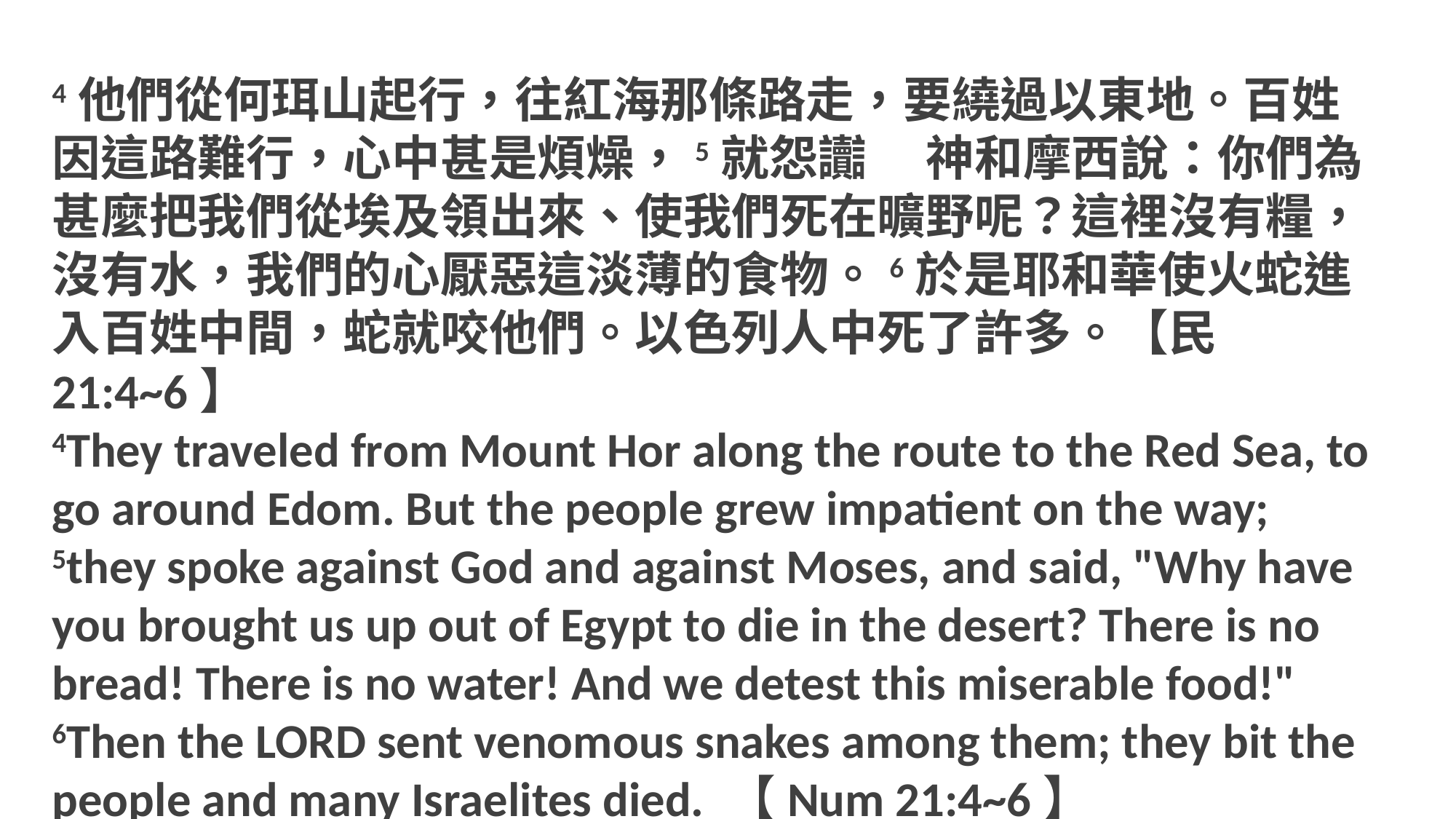

4他們從何珥山起行，往紅海那條路走，要繞過以東地。百姓因這路難行，心中甚是煩燥，5就怨讟　 神和摩西說：你們為甚麼把我們從埃及領出來、使我們死在曠野呢？這裡沒有糧，沒有水，我們的心厭惡這淡薄的食物。6於是耶和華使火蛇進入百姓中間，蛇就咬他們。以色列人中死了許多。【民 21:4~6】
4They traveled from Mount Hor along the route to the Red Sea, to go around Edom. But the people grew impatient on the way; 5they spoke against God and against Moses, and said, "Why have you brought us up out of Egypt to die in the desert? There is no bread! There is no water! And we detest this miserable food!" 6Then the LORD sent venomous snakes among them; they bit the people and many Israelites died. 【Num 21:4~6】